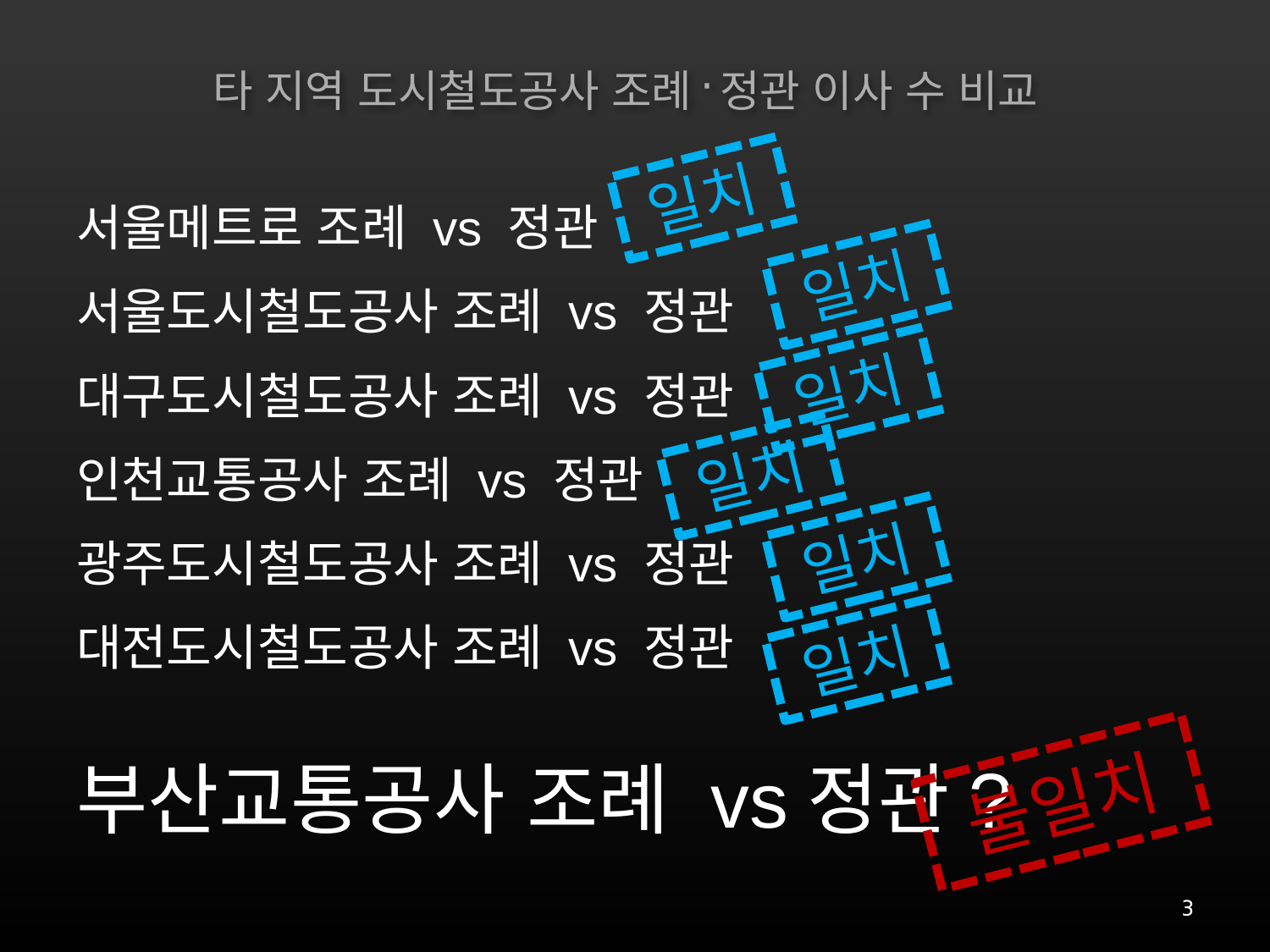

# 타 지역 도시철도공사 조례·정관 이사 수 비교
일치
서울메트로 조례 vs 정관
서울도시철도공사 조례 vs 정관
대구도시철도공사 조례 vs 정관
인천교통공사 조례 vs 정관
광주도시철도공사 조례 vs 정관
대전도시철도공사 조례 vs 정관

부산교통공사 조례 vs정관?

일치
일치
일치
일치
일치
불일치
3